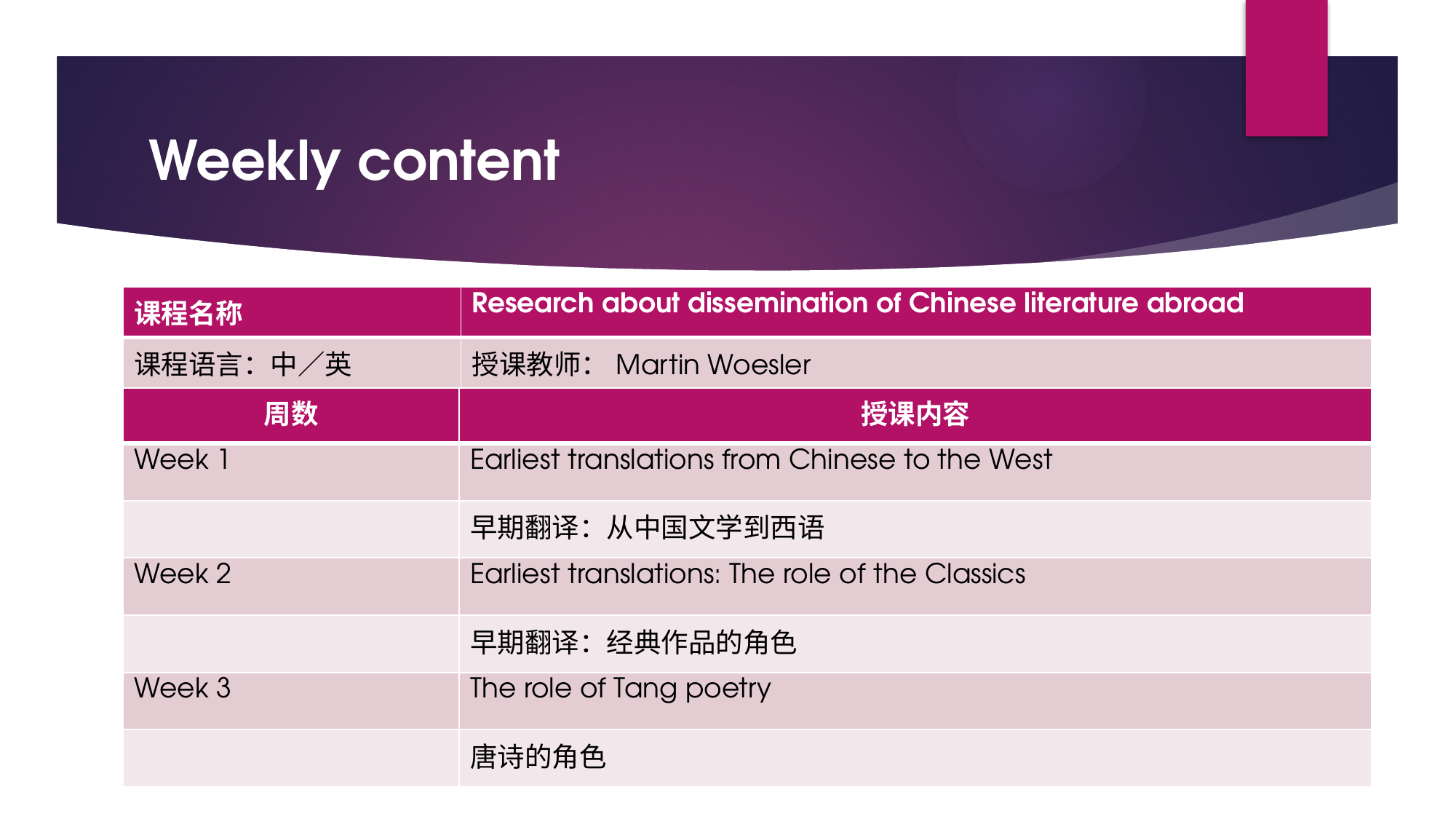

# Weekly content
| 课程名称 | Research about dissemination of Chinese literature abroad |
| --- | --- |
| 课程语言：中／英 | 授课教师：Martin Woesler |
| 周数 | 授课内容 |
| --- | --- |
| Week 1 | Earliest translations from Chinese to the West |
|  | 早期翻译：从中国文学到西语 |
| Week 2 | Earliest translations: The role of the Classics |
|  | 早期翻译：经典作品的角色 |
| Week 3 | The role of Tang poetry |
|  | 唐诗的角色 |